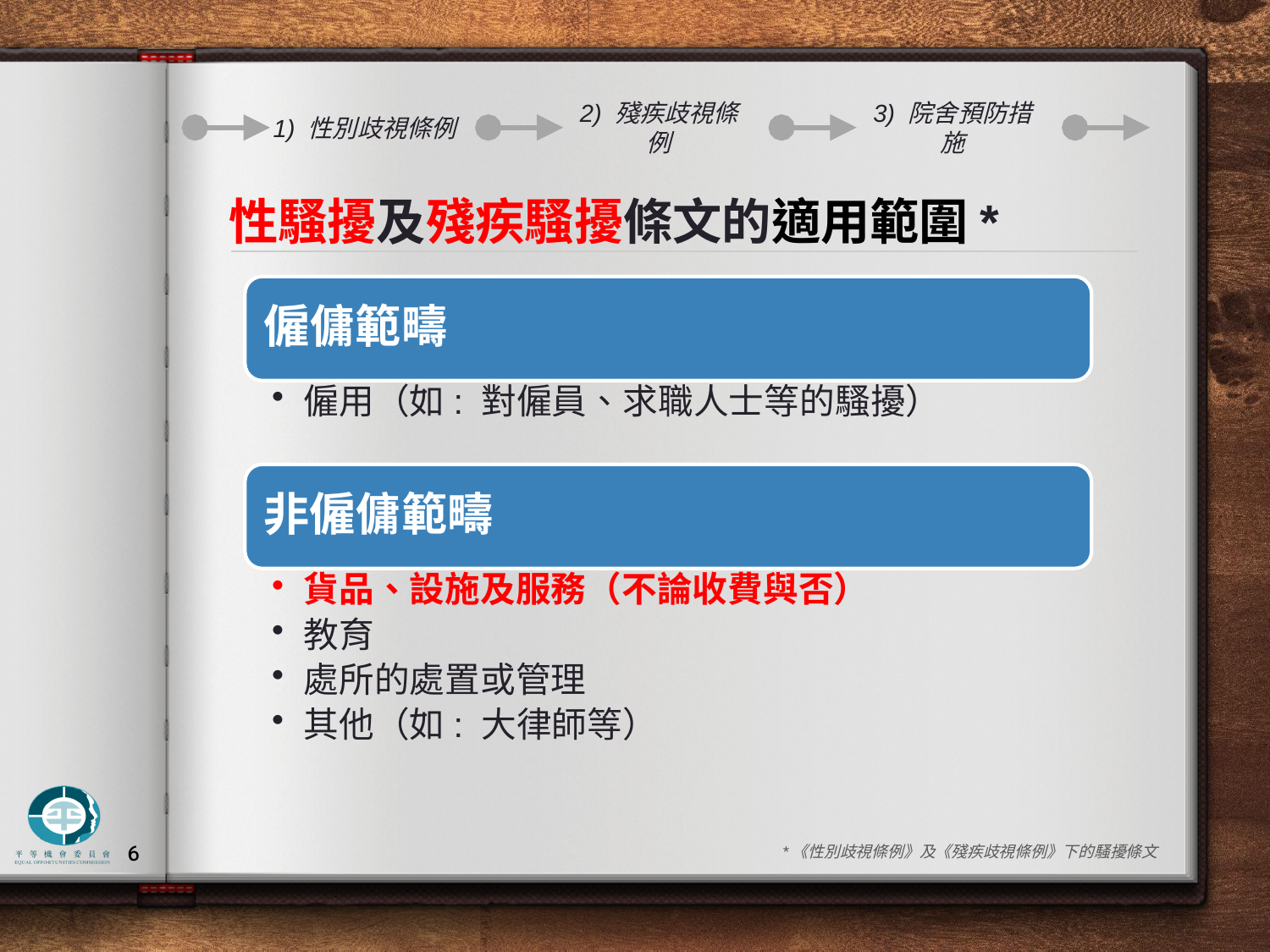

1) 性別歧視條例
2) 殘疾歧視條例
3) 院舍預防措施
# 性騷擾及殘疾騷擾條文的適用範圍*
僱傭範疇
僱用（如: 對僱員、求職人士等的騷擾）

非僱傭範疇
貨品、設施及服務（不論收費與否）
教育
處所的處置或管理
其他（如: 大律師等）

*《性別歧視條例》及《殘疾歧視條例》下的騷擾條文